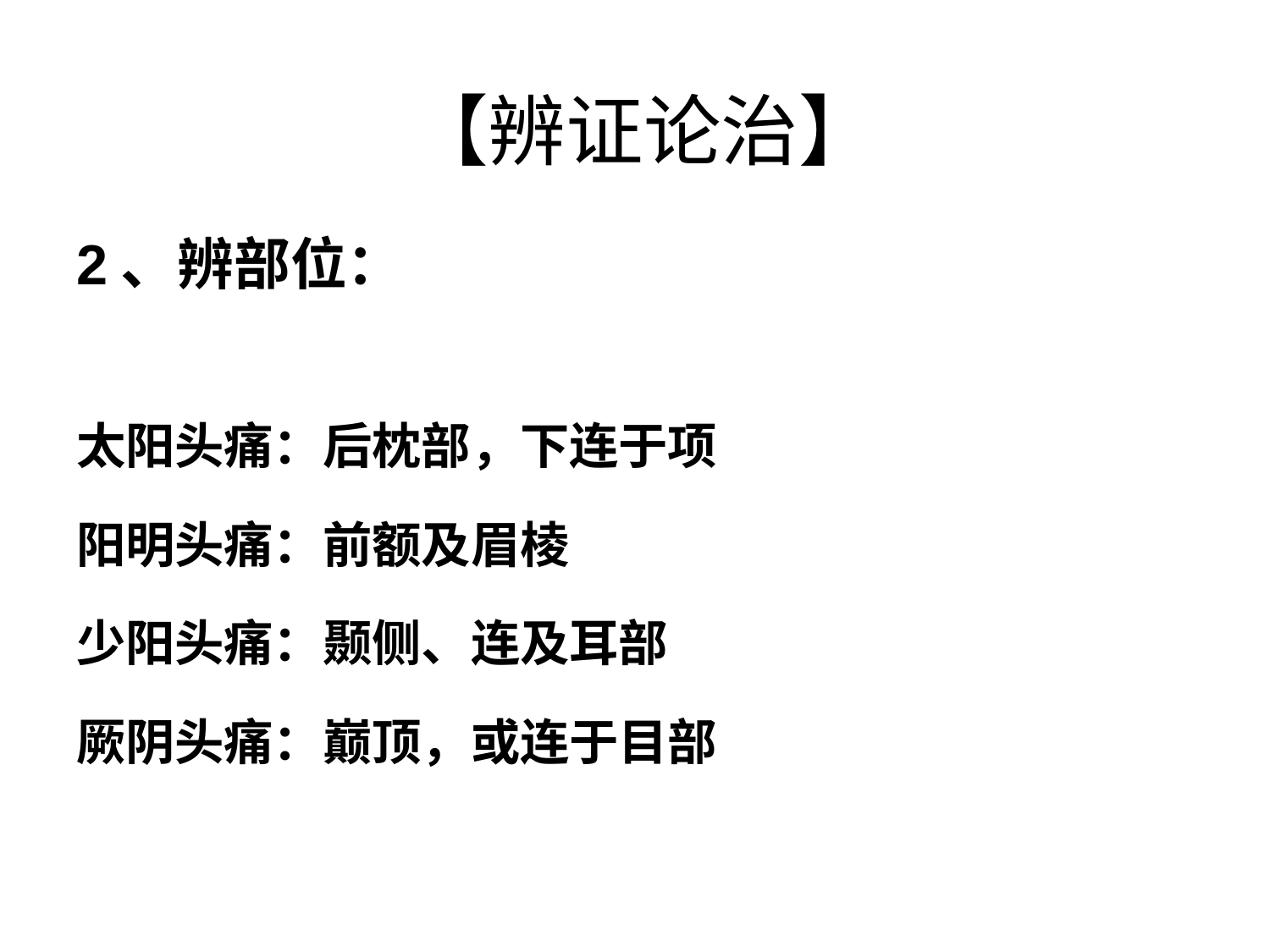

# 【辨证论治】
2、辨部位：

太阳头痛：后枕部，下连于项
阳明头痛：前额及眉棱
少阳头痛：颞侧、连及耳部
厥阴头痛：巅顶，或连于目部